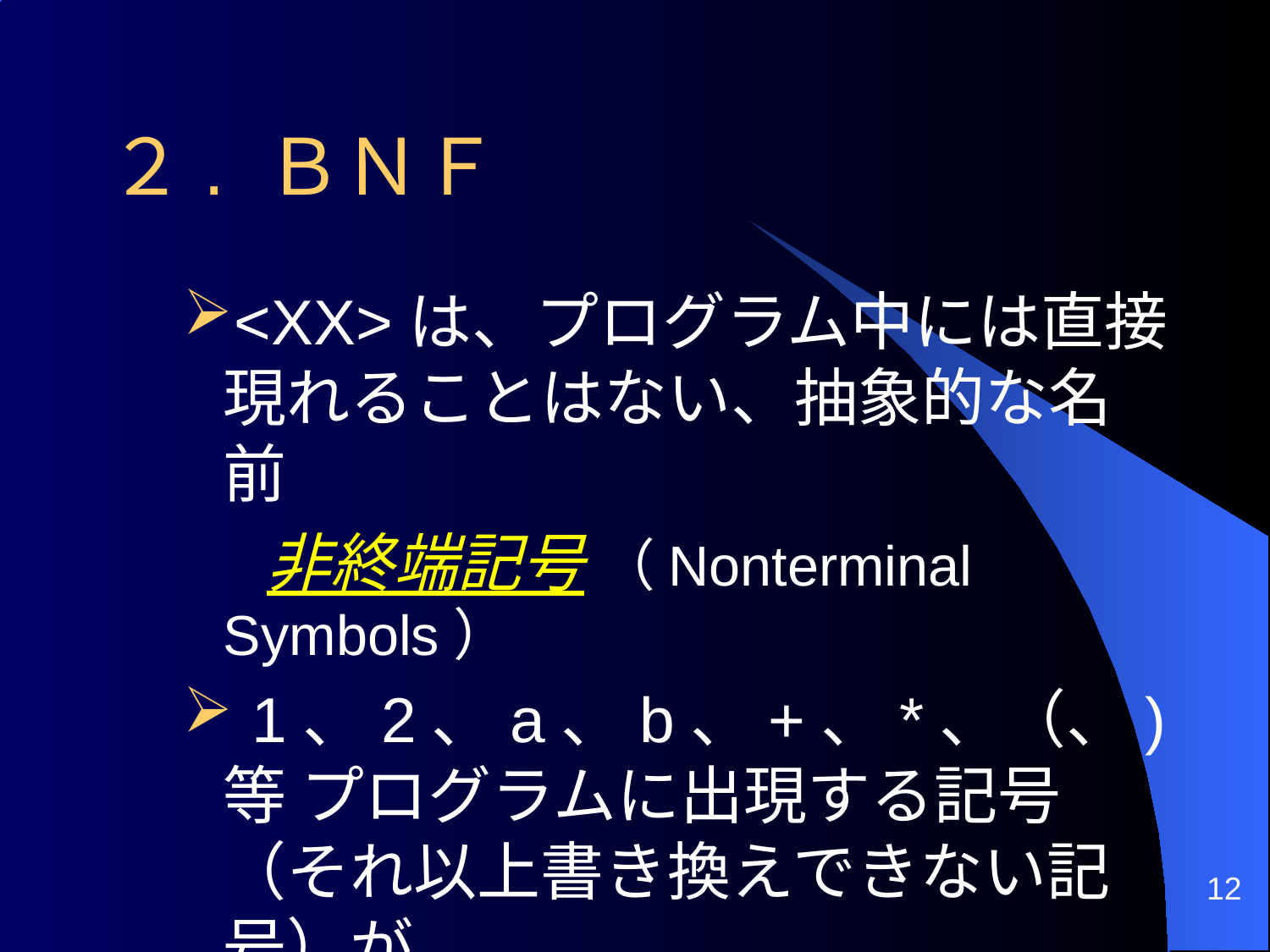

# ２. ＢＮＦ
<XX>は、プログラム中には直接現れることはない、抽象的な名前
	  非終端記号 （Nonterminal Symbols）
 1、2、a、b、+、*、（、) 等 プログラムに出現する記号 （それ以上書き換えできない記号）が
	 終端記号  (Terminal Symbols)
12